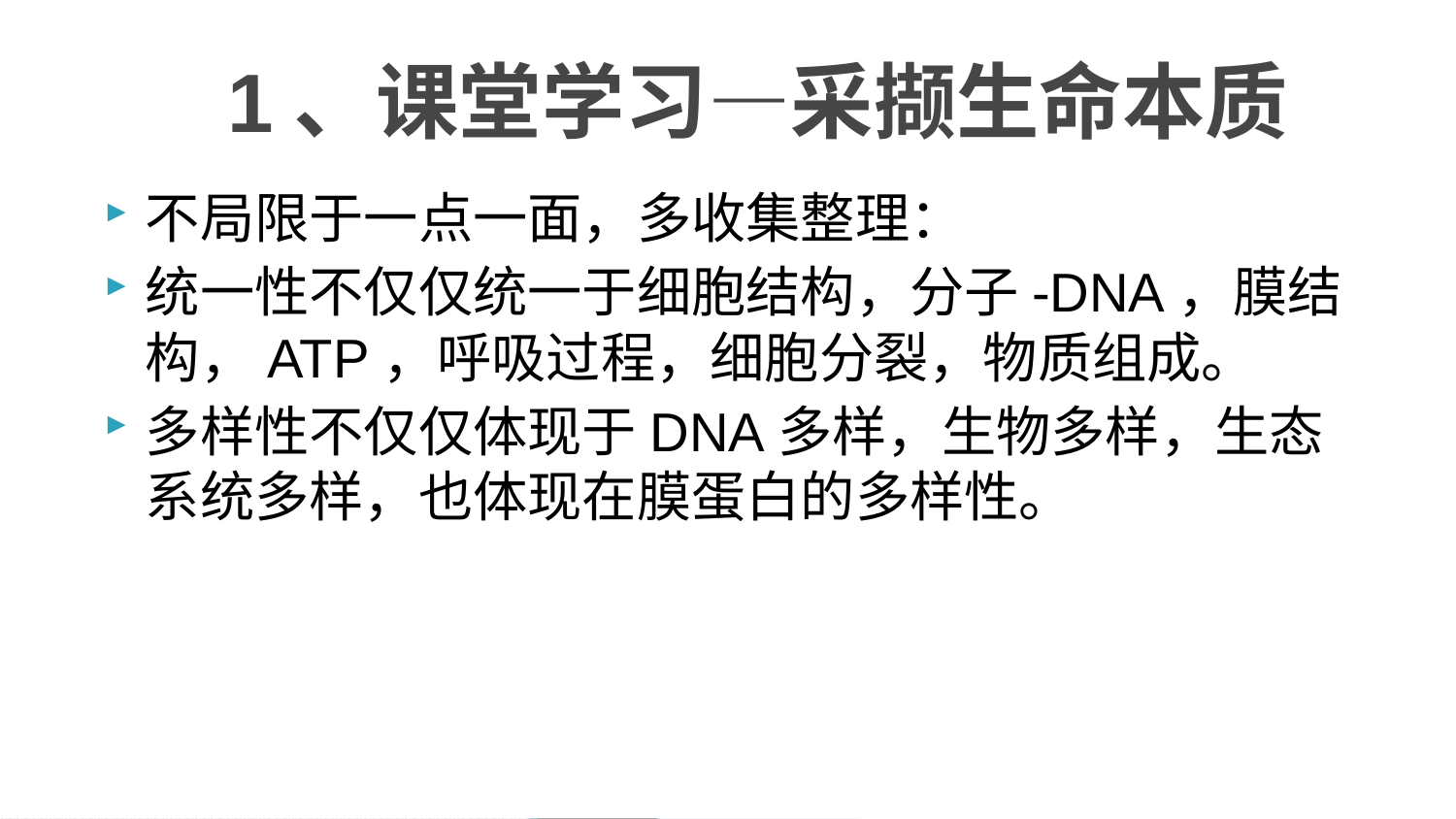

# 1、课堂学习—采撷生命本质
不局限于一点一面，多收集整理：
统一性不仅仅统一于细胞结构，分子-DNA，膜结构，ATP，呼吸过程，细胞分裂，物质组成。
多样性不仅仅体现于DNA多样，生物多样，生态系统多样，也体现在膜蛋白的多样性。